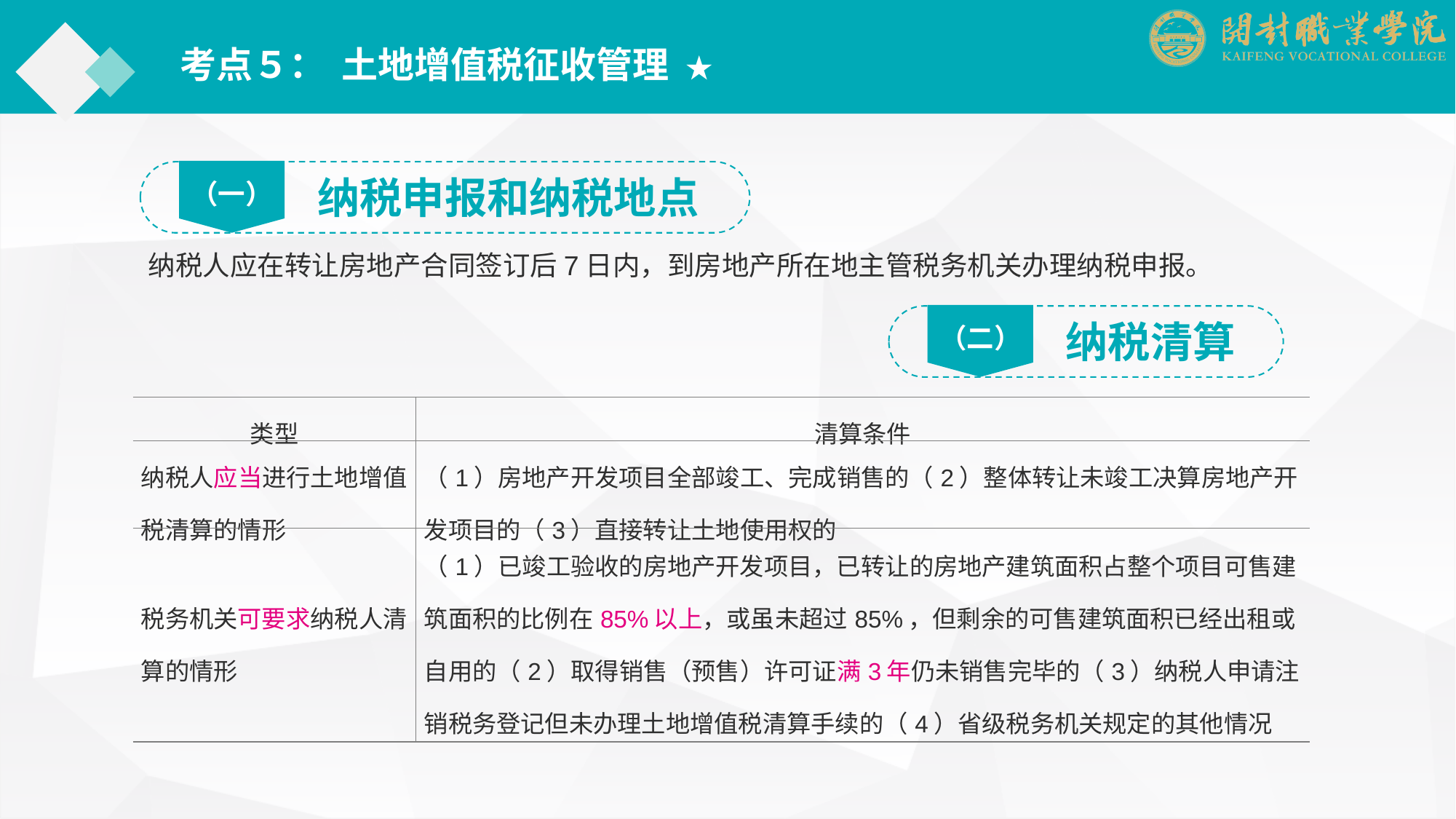

考点５：  土地增值税征收管理  ★
（一）

纳税申报和纳税地点
纳税人应在转让房地产合同签订后7日内，到房地产所在地主管税务机关办理纳税申报。
（二）

纳税清算
| 类型 | 清算条件 |
| --- | --- |
| 纳税人应当进行土地增值税清算的情形 | （1）房地产开发项目全部竣工、完成销售的（2）整体转让未竣工决算房地产开发项目的（3）直接转让土地使用权的 |
| 税务机关可要求纳税人清算的情形 | （1）已竣工验收的房地产开发项目，已转让的房地产建筑面积占整个项目可售建筑面积的比例在85%以上，或虽未超过85%，但剩余的可售建筑面积已经出租或自用的（2）取得销售（预售）许可证满3年仍未销售完毕的（3）纳税人申请注销税务登记但未办理土地增值税清算手续的（4）省级税务机关规定的其他情况 |